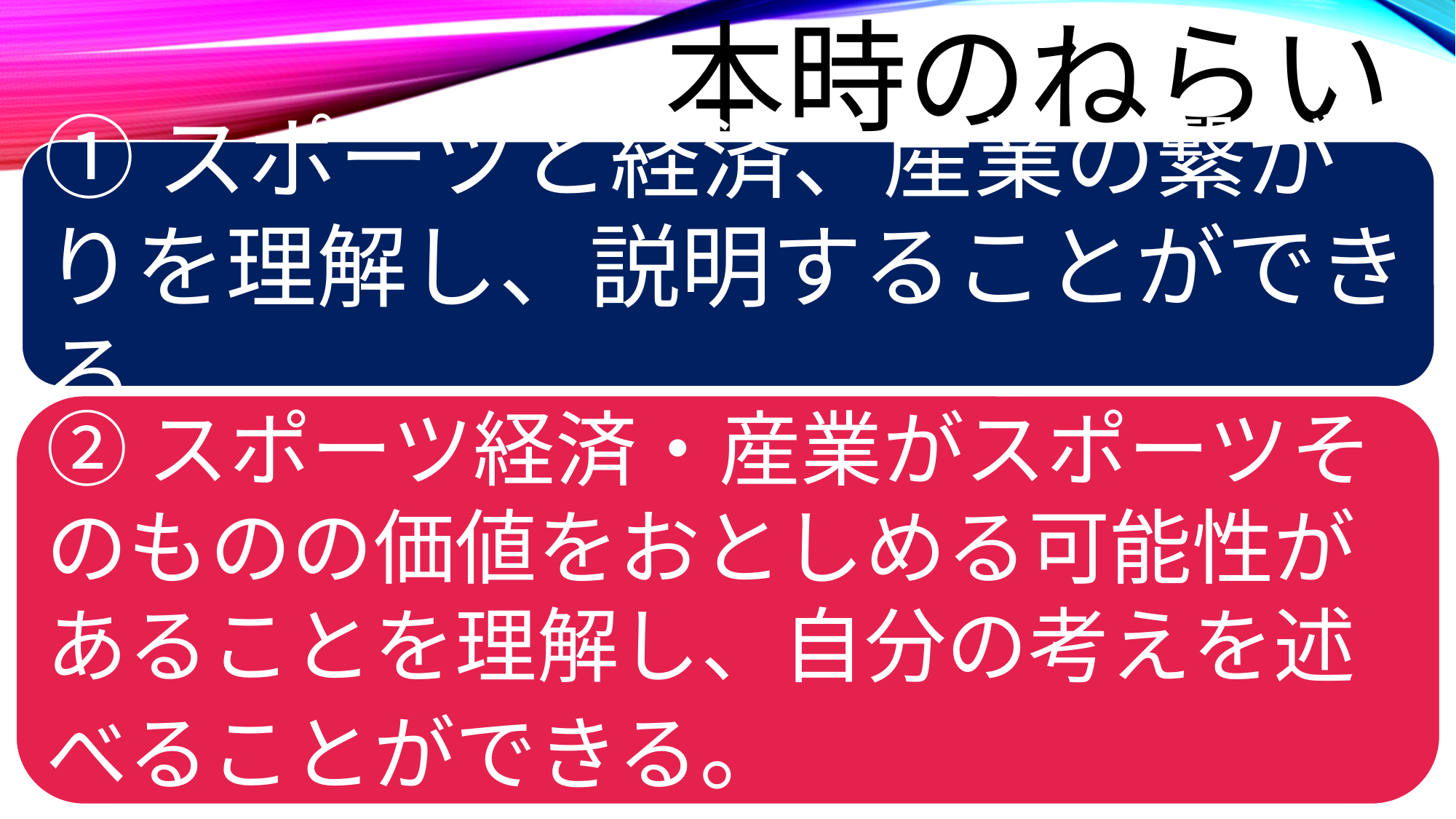

# 本時のねらい
①スポーツと経済、産業の繋がりを理解し、説明することができる。

②スポーツ経済・産業がスポーツそのものの価値をおとしめる可能性があることを理解し、自分の考えを述べることができる。